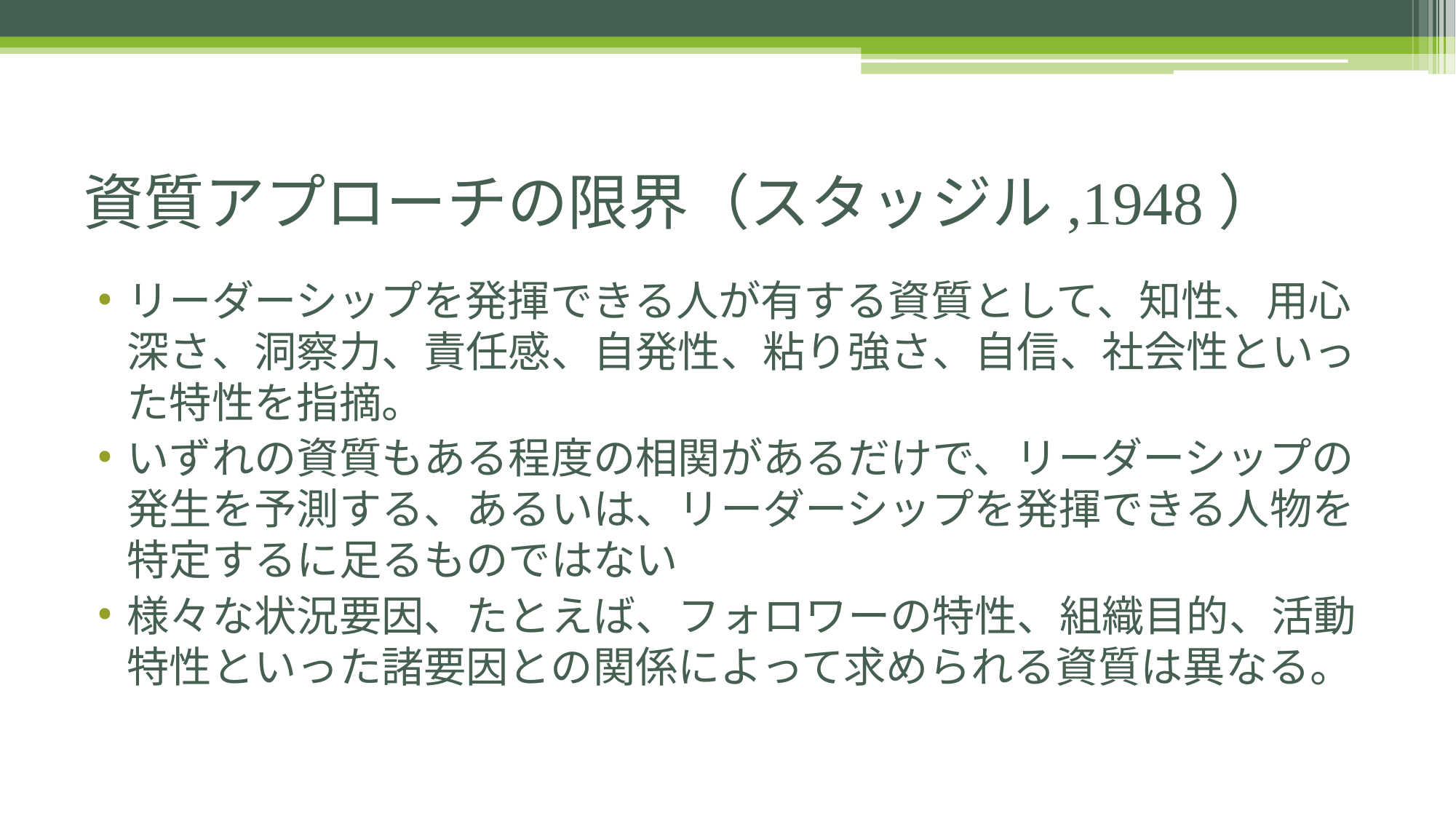

# 資質アプローチの限界（スタッジル,1948）
リーダーシップを発揮できる人が有する資質として、知性、用心深さ、洞察力、責任感、自発性、粘り強さ、自信、社会性といった特性を指摘。
いずれの資質もある程度の相関があるだけで、リーダーシップの発生を予測する、あるいは、リーダーシップを発揮できる人物を特定するに足るものではない
様々な状況要因、たとえば、フォロワーの特性、組織目的、活動特性といった諸要因との関係によって求められる資質は異なる。